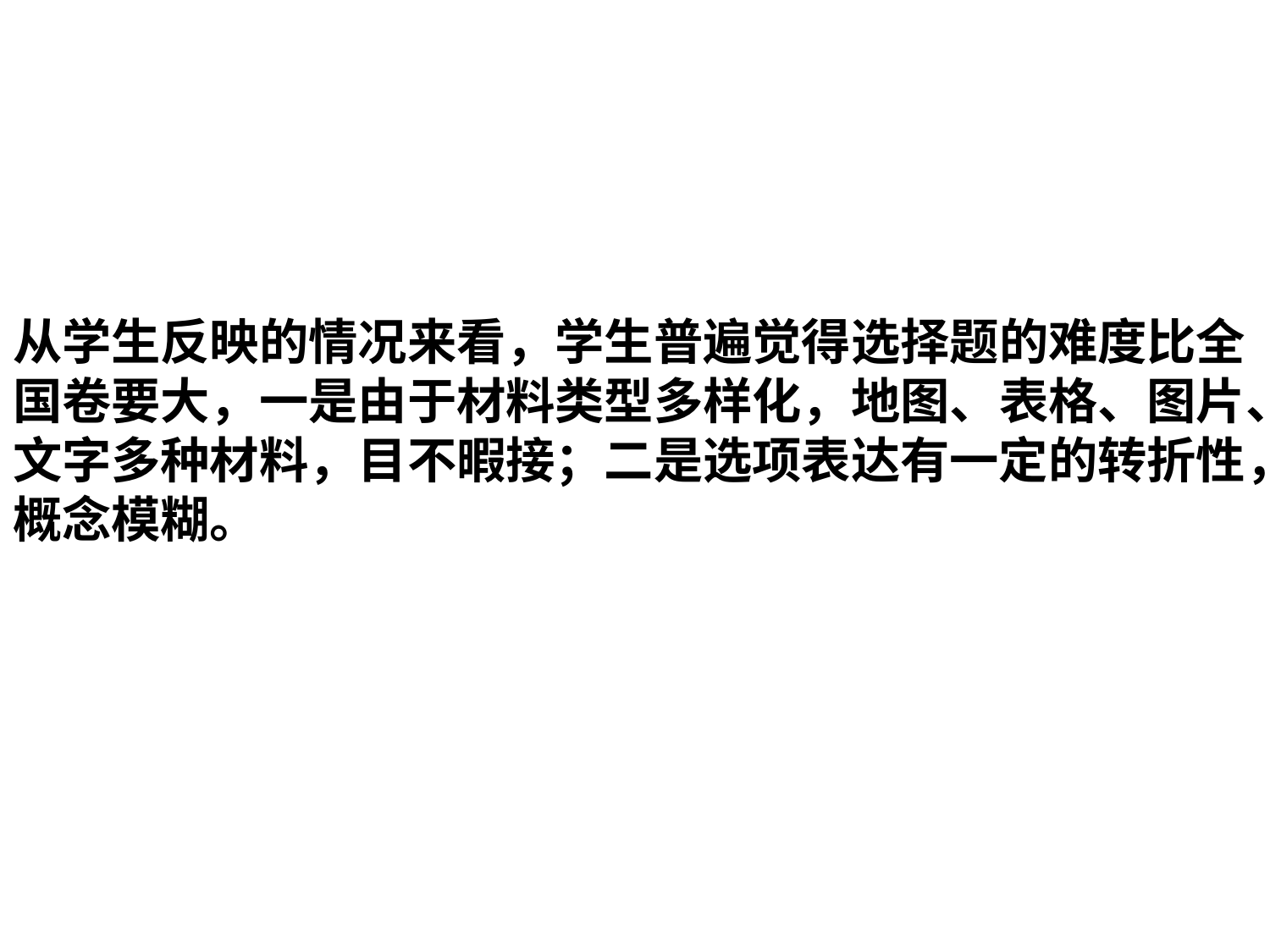

从学生反映的情况来看，学生普遍觉得选择题的难度比全国卷要大，一是由于材料类型多样化，地图、表格、图片、文字多种材料，目不暇接；二是选项表达有一定的转折性，概念模糊。